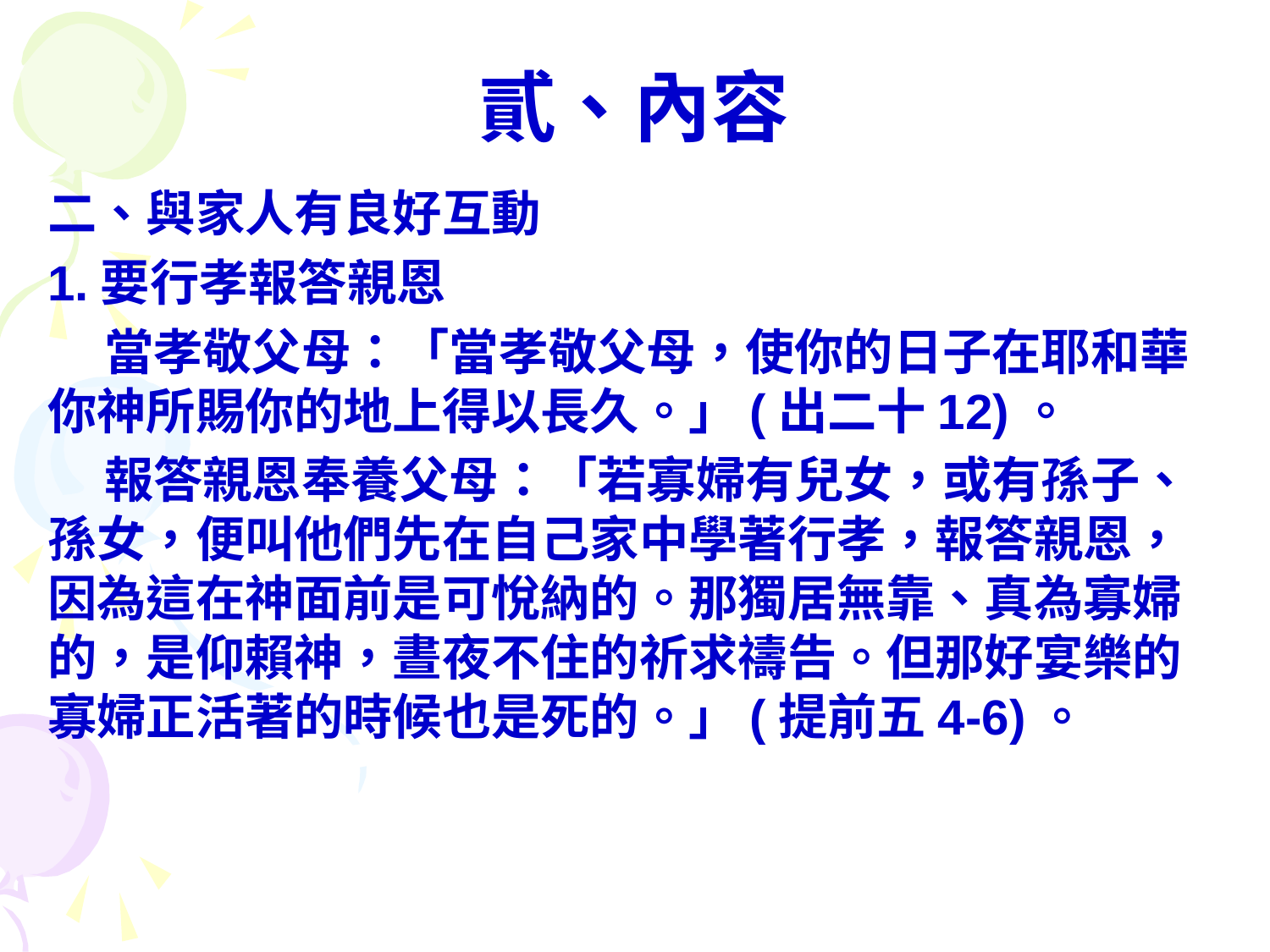

# 貳、內容
二、與家人有良好互動
1.要行孝報答親恩
    當孝敬父母：「當孝敬父母，使你的日子在耶和華你神所賜你的地上得以長久。」(出二十12)。
    報答親恩奉養父母：「若寡婦有兒女，或有孫子、孫女，便叫他們先在自己家中學著行孝，報答親恩，因為這在神面前是可悅納的。那獨居無靠、真為寡婦的，是仰賴神，晝夜不住的祈求禱告。但那好宴樂的寡婦正活著的時候也是死的。」(提前五4-6)。